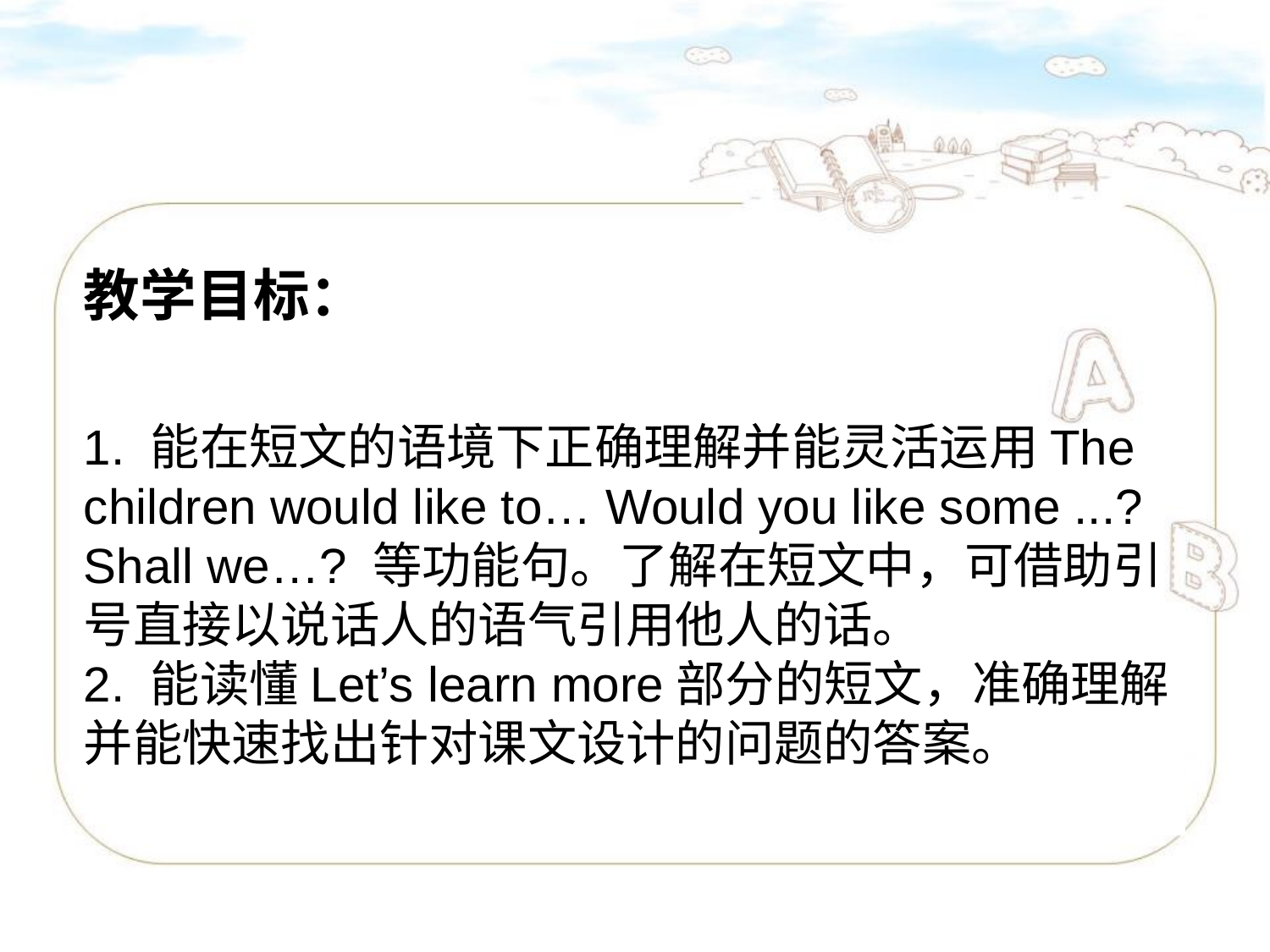

教学目标：
1. 能在短文的语境下正确理解并能灵活运用The children would like to… Would you like some ...? Shall we…? 等功能句。了解在短文中，可借助引号直接以说话人的语气引用他人的话。
2. 能读懂Let’s learn more部分的短文，准确理解并能快速找出针对课文设计的问题的答案。